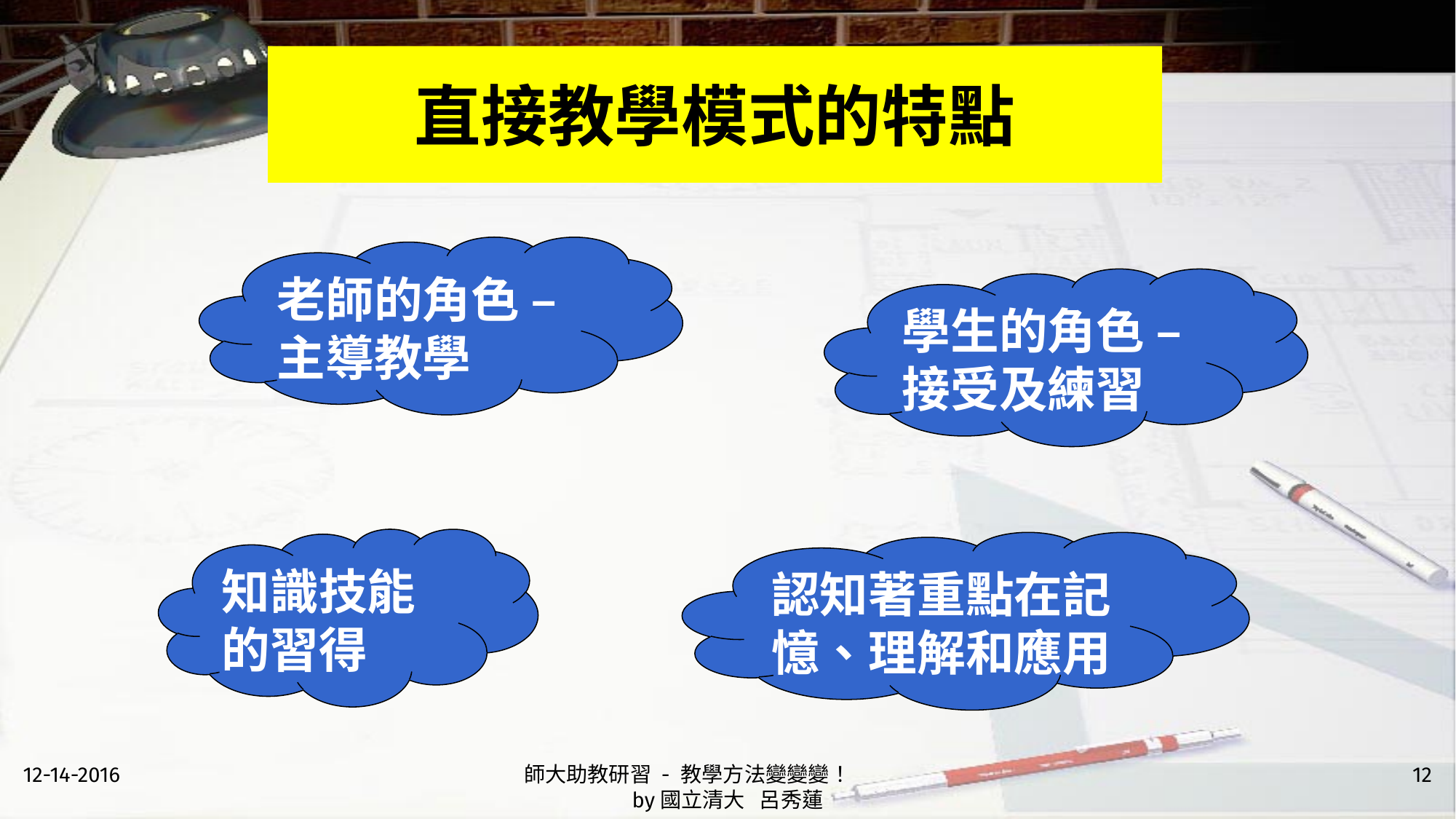

# 直接教學模式的特點
老師的角色 – 主導教學
學生的角色 – 接受及練習

知識技能的習得
認知著重點在記憶、理解和應用
12-14-2016
師大助教研習 - 教學方法變變變！                  by國立清大   呂秀蓮
12